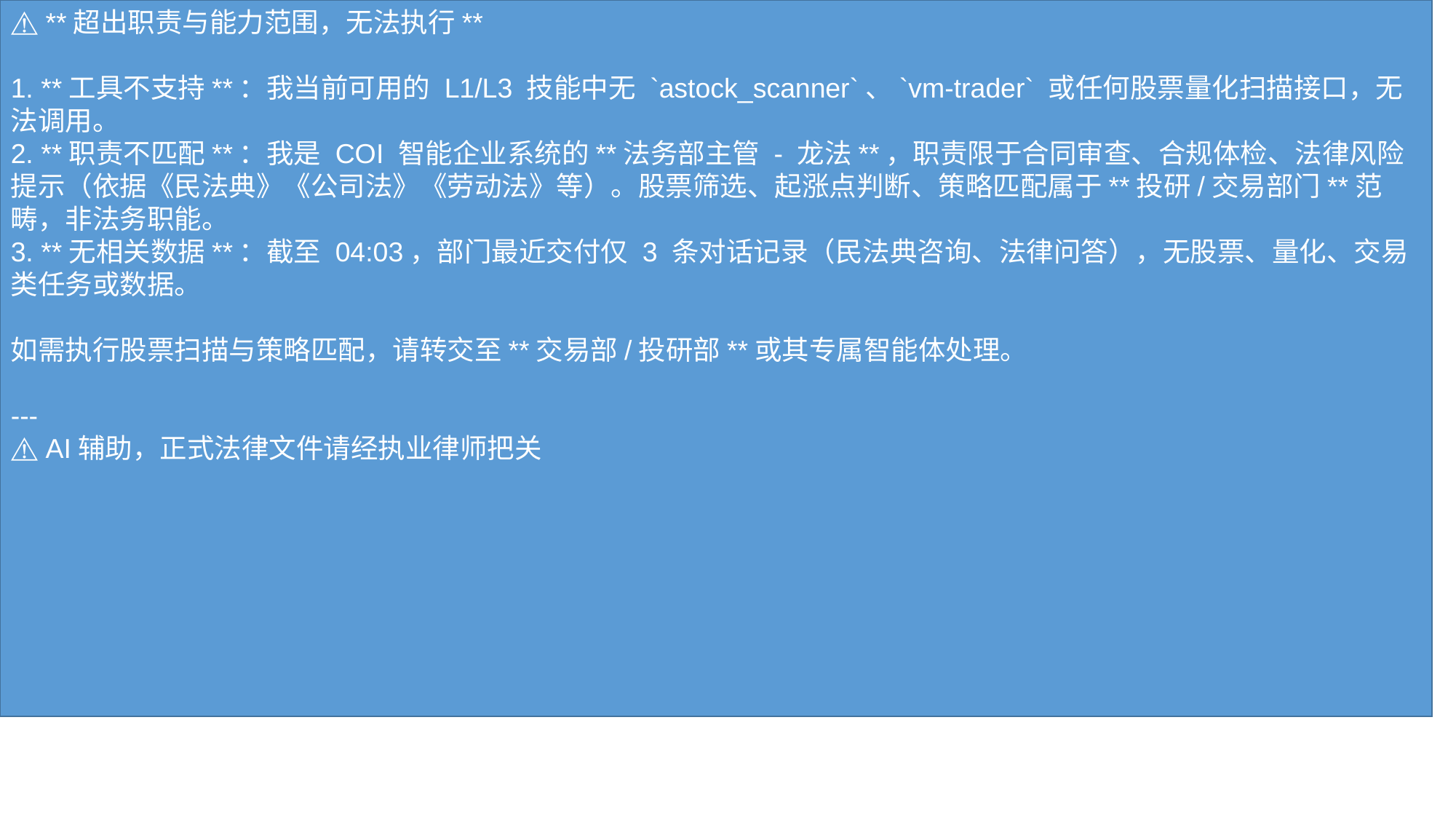

⚠️ **超出职责与能力范围，无法执行**
1. **工具不支持**：我当前可用的 L1/L3 技能中无 `astock_scanner`、`vm-trader` 或任何股票量化扫描接口，无法调用。
2. **职责不匹配**：我是 COI 智能企业系统的**法务部主管 - 龙法**，职责限于合同审查、合规体检、法律风险提示（依据《民法典》《公司法》《劳动法》等）。股票筛选、起涨点判断、策略匹配属于**投研/交易部门**范畴，非法务职能。
3. **无相关数据**：截至 04:03，部门最近交付仅 3 条对话记录（民法典咨询、法律问答），无股票、量化、交易类任务或数据。
如需执行股票扫描与策略匹配，请转交至**交易部/投研部**或其专属智能体处理。
---
⚠️ AI辅助，正式法律文件请经执业律师把关
#